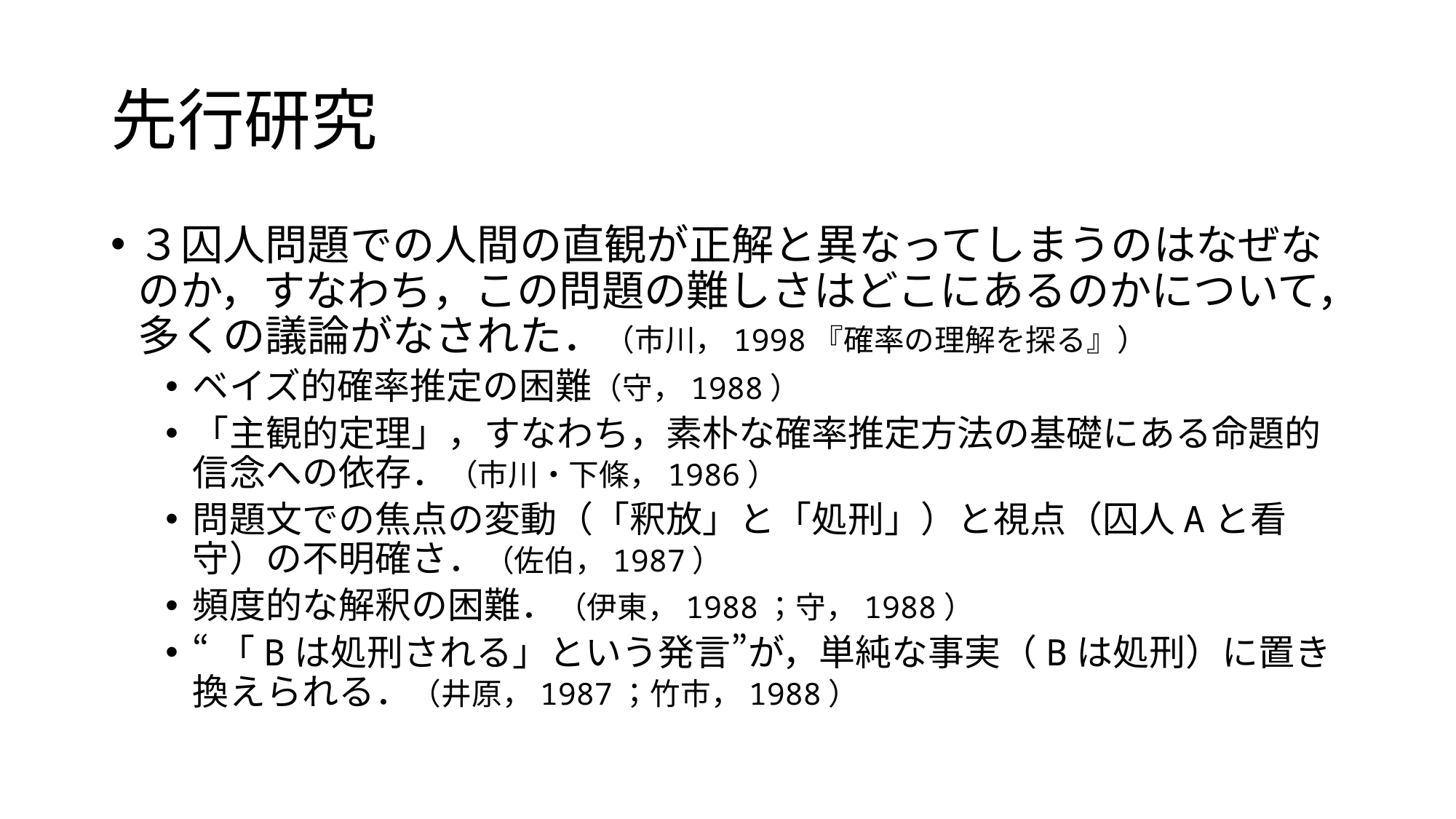

# 先行研究
３囚人問題での人間の直観が正解と異なってしまうのはなぜなのか，すなわち，この問題の難しさはどこにあるのかについて，多くの議論がなされた．（市川，1998『確率の理解を探る』）
ベイズ的確率推定の困難（守，1988）
「主観的定理」，すなわち，素朴な確率推定方法の基礎にある命題的信念への依存．（市川・下條，1986）
問題文での焦点の変動（「釈放」と「処刑」）と視点（囚人Aと看守）の不明確さ．（佐伯，1987）
頻度的な解釈の困難．（伊東，1988；守，1988）
“「Bは処刑される」という発言”が，単純な事実（Bは処刑）に置き換えられる．（井原，1987；竹市，1988）